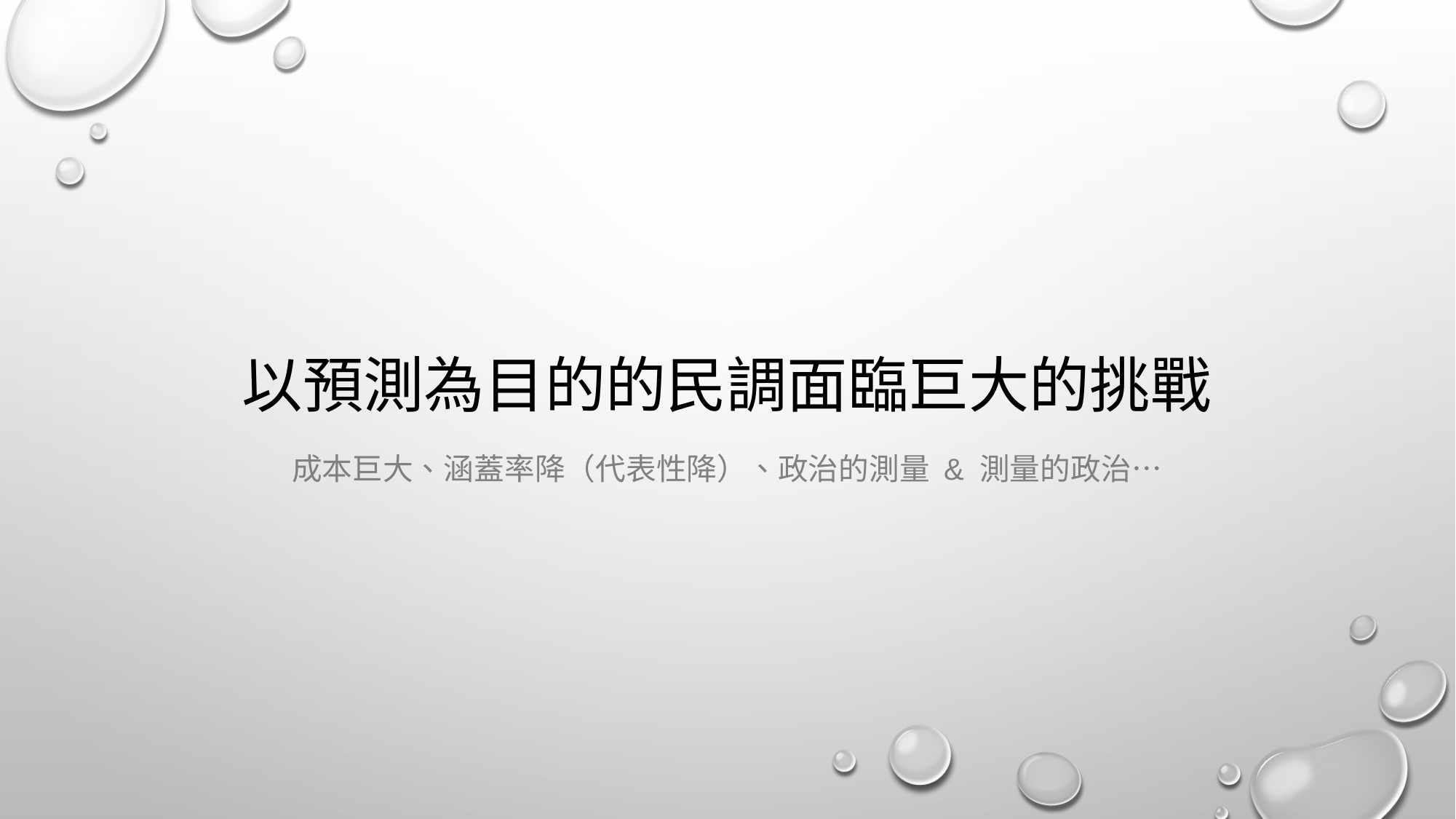

# 以預測為目的的民調面臨巨大的挑戰
成本巨大、涵蓋率降（代表性降）、政治的測量 & 測量的政治…